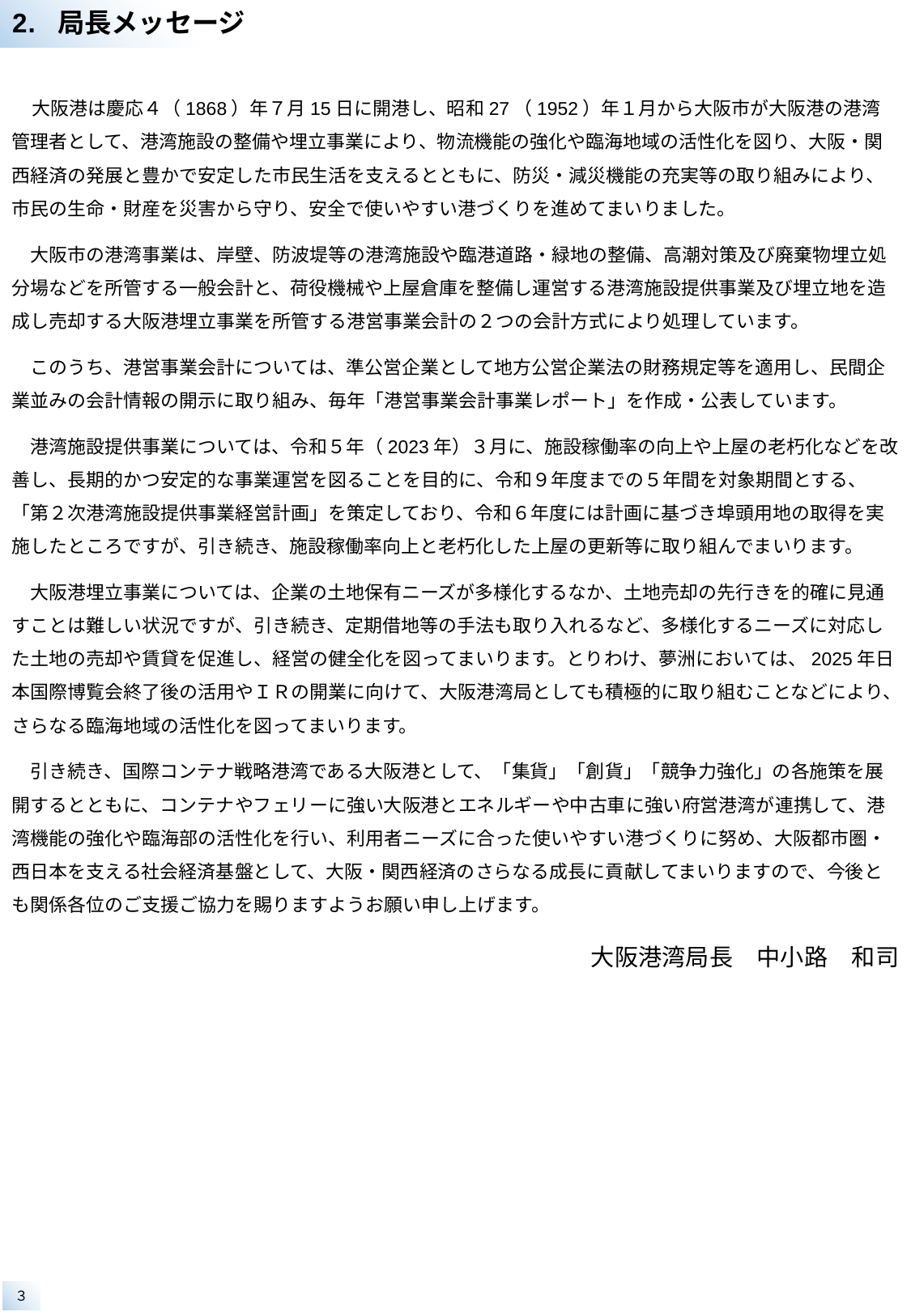

局長メッセージ
　大阪港は慶応４（1868）年７月15日に開港し、昭和27（1952）年１月から大阪市が大阪港の港湾管理者として、港湾施設の整備や埋立事業により、物流機能の強化や臨海地域の活性化を図り、大阪・関西経済の発展と豊かで安定した市民生活を支えるとともに、防災・減災機能の充実等の取り組みにより、市民の生命・財産を災害から守り、安全で使いやすい港づくりを進めてまいりました。
　大阪市の港湾事業は、岸壁、防波堤等の港湾施設や臨港道路・緑地の整備、高潮対策及び廃棄物埋立処分場などを所管する一般会計と、荷役機械や上屋倉庫を整備し運営する港湾施設提供事業及び埋立地を造成し売却する大阪港埋立事業を所管する港営事業会計の２つの会計方式により処理しています。
　このうち、港営事業会計については、準公営企業として地方公営企業法の財務規定等を適用し、民間企業並みの会計情報の開示に取り組み、毎年「港営事業会計事業レポート」を作成・公表しています。
　港湾施設提供事業については、令和５年（2023年）３月に、施設稼働率の向上や上屋の老朽化などを改善し、長期的かつ安定的な事業運営を図ることを目的に、令和９年度までの５年間を対象期間とする、「第２次港湾施設提供事業経営計画」を策定しており、令和６年度には計画に基づき埠頭用地の取得を実施したところですが、引き続き、施設稼働率向上と老朽化した上屋の更新等に取り組んでまいります。
　大阪港埋立事業については、企業の土地保有ニーズが多様化するなか、土地売却の先行きを的確に見通すことは難しい状況ですが、引き続き、定期借地等の手法も取り入れるなど、多様化するニーズに対応した土地の売却や賃貸を促進し、経営の健全化を図ってまいります。とりわけ、夢洲においては、2025年日本国際博覧会終了後の活用やＩＲの開業に向けて、大阪港湾局としても積極的に取り組むことなどにより、さらなる臨海地域の活性化を図ってまいります。
　引き続き、国際コンテナ戦略港湾である大阪港として、「集貨」「創貨」「競争力強化」の各施策を展開するとともに、コンテナやフェリーに強い大阪港とエネルギーや中古車に強い府営港湾が連携して、港湾機能の強化や臨海部の活性化を行い、利用者ニーズに合った使いやすい港づくりに努め、大阪都市圏・西日本を支える社会経済基盤として、大阪・関西経済のさらなる成長に貢献してまいりますので、今後とも関係各位のご支援ご協力を賜りますようお願い申し上げます。
大阪港湾局長　中小路　和司

３